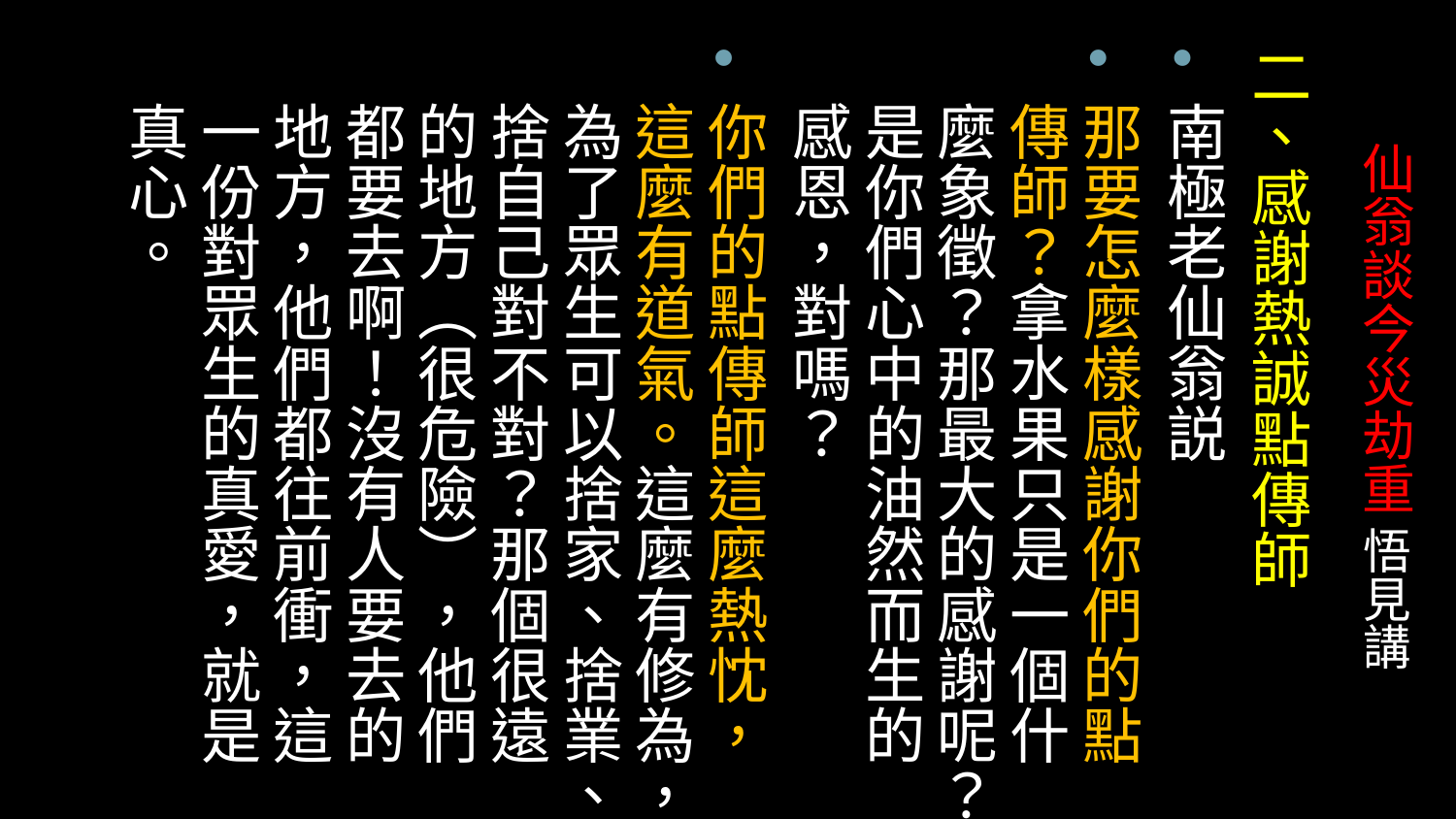

# 仙翁談今災劫重 悟見講
二、感謝熱誠點傳師
南極老仙翁説
那要怎麼樣感謝你們的點傳師？拿水果只是一個什麼象徵？那最大的感謝呢？是你們心中的油然而生的感恩，對嗎？
你們的點傳師這麼熱忱，這麼有道氣。這麼有修為，為了眾生可以捨家、捨業、捨自己對不對？那個很遠的地方（很危險），他們都要去啊！沒有人要去的地方，他們都往前衝，這一份對眾生的真愛，就是真心。